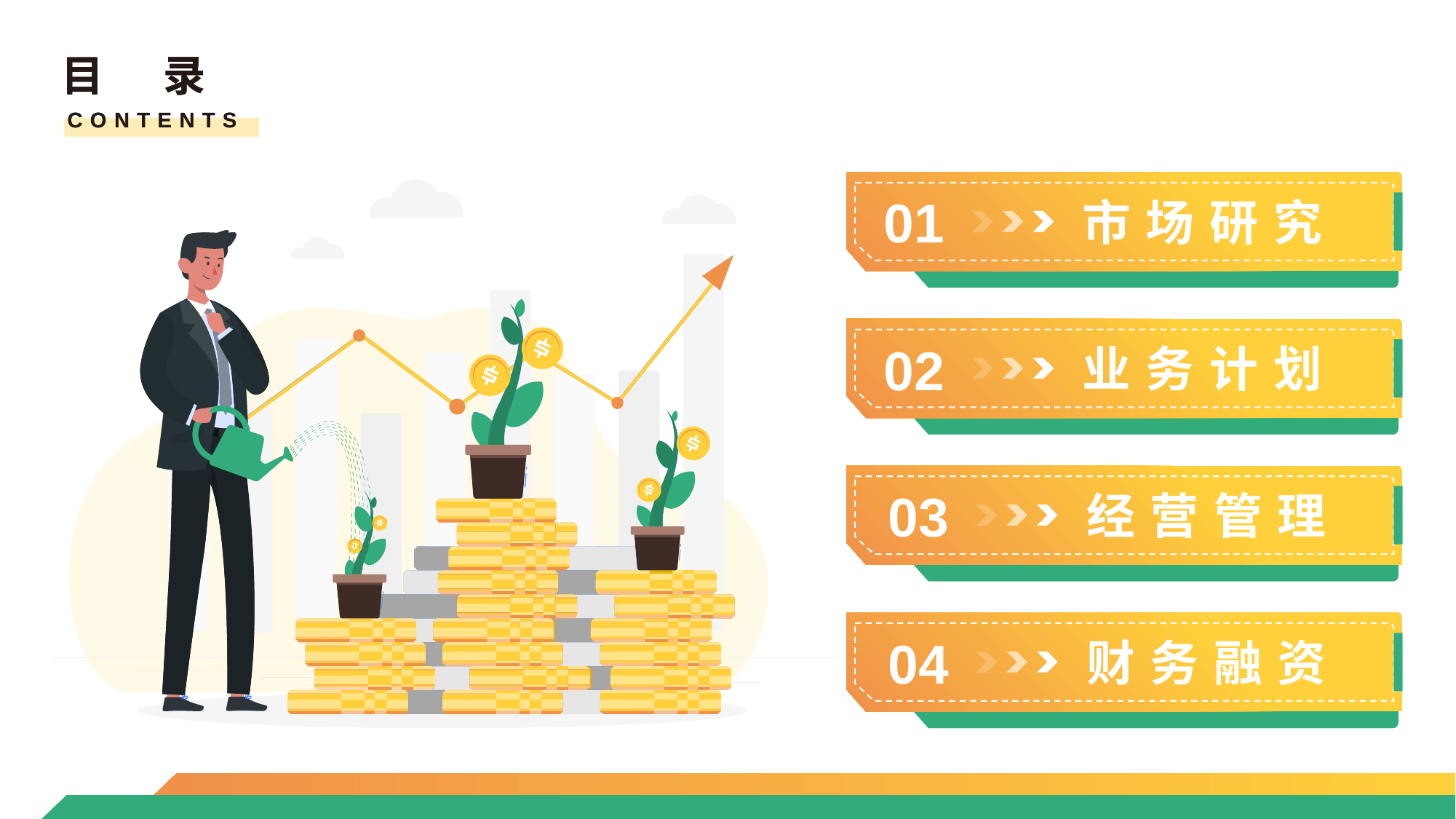

目   录
CONTENTS

01
市场研究

02
业务计划

03
经营管理

04
财务融资